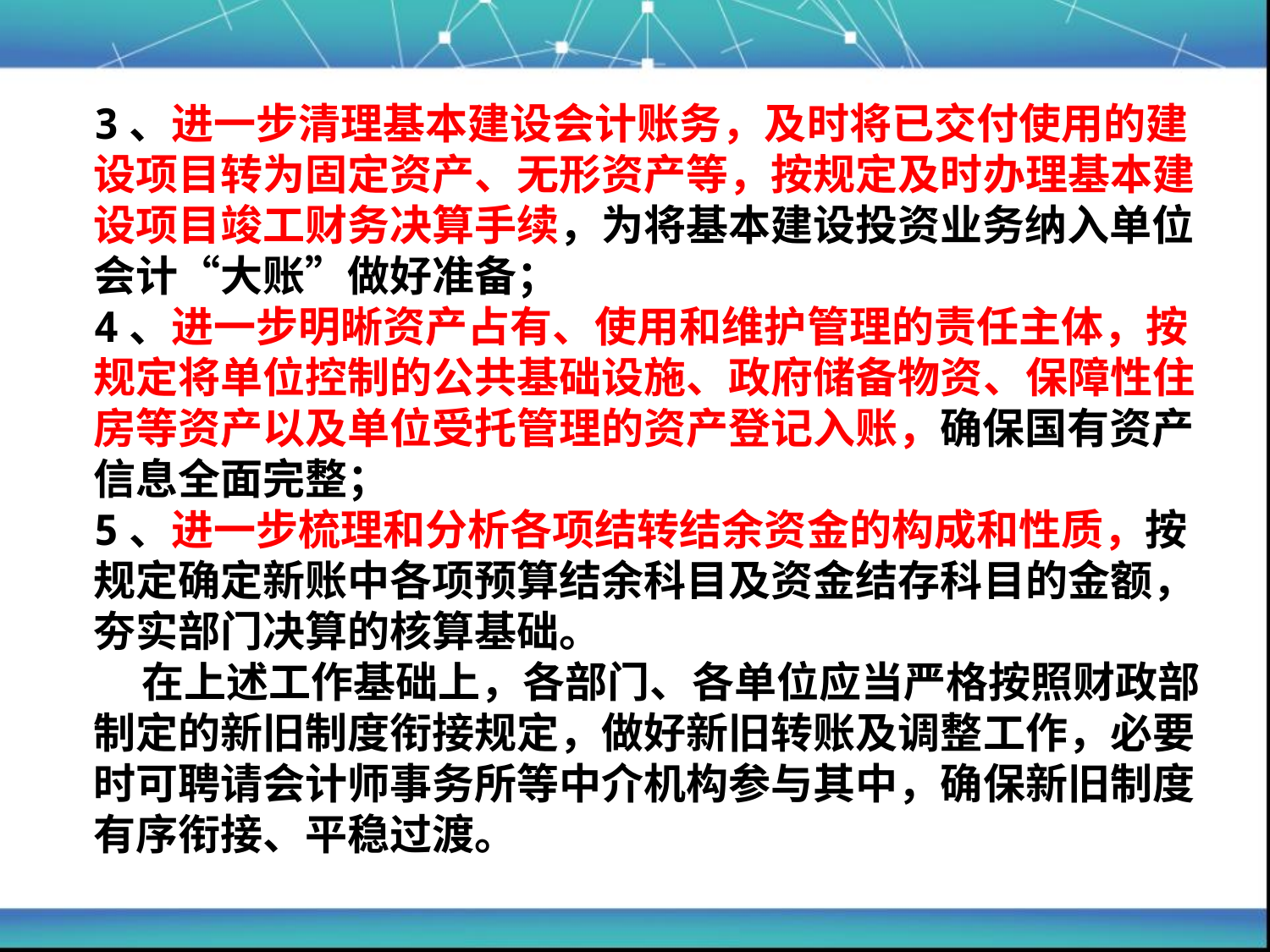

3、进一步清理基本建设会计账务，及时将已交付使用的建设项目转为固定资产、无形资产等，按规定及时办理基本建设项目竣工财务决算手续，为将基本建设投资业务纳入单位会计“大账”做好准备；
4、进一步明晰资产占有、使用和维护管理的责任主体，按规定将单位控制的公共基础设施、政府储备物资、保障性住房等资产以及单位受托管理的资产登记入账，确保国有资产信息全面完整；
5、进一步梳理和分析各项结转结余资金的构成和性质，按规定确定新账中各项预算结余科目及资金结存科目的金额，夯实部门决算的核算基础。
    在上述工作基础上，各部门、各单位应当严格按照财政部制定的新旧制度衔接规定，做好新旧转账及调整工作，必要时可聘请会计师事务所等中介机构参与其中，确保新旧制度有序衔接、平稳过渡。